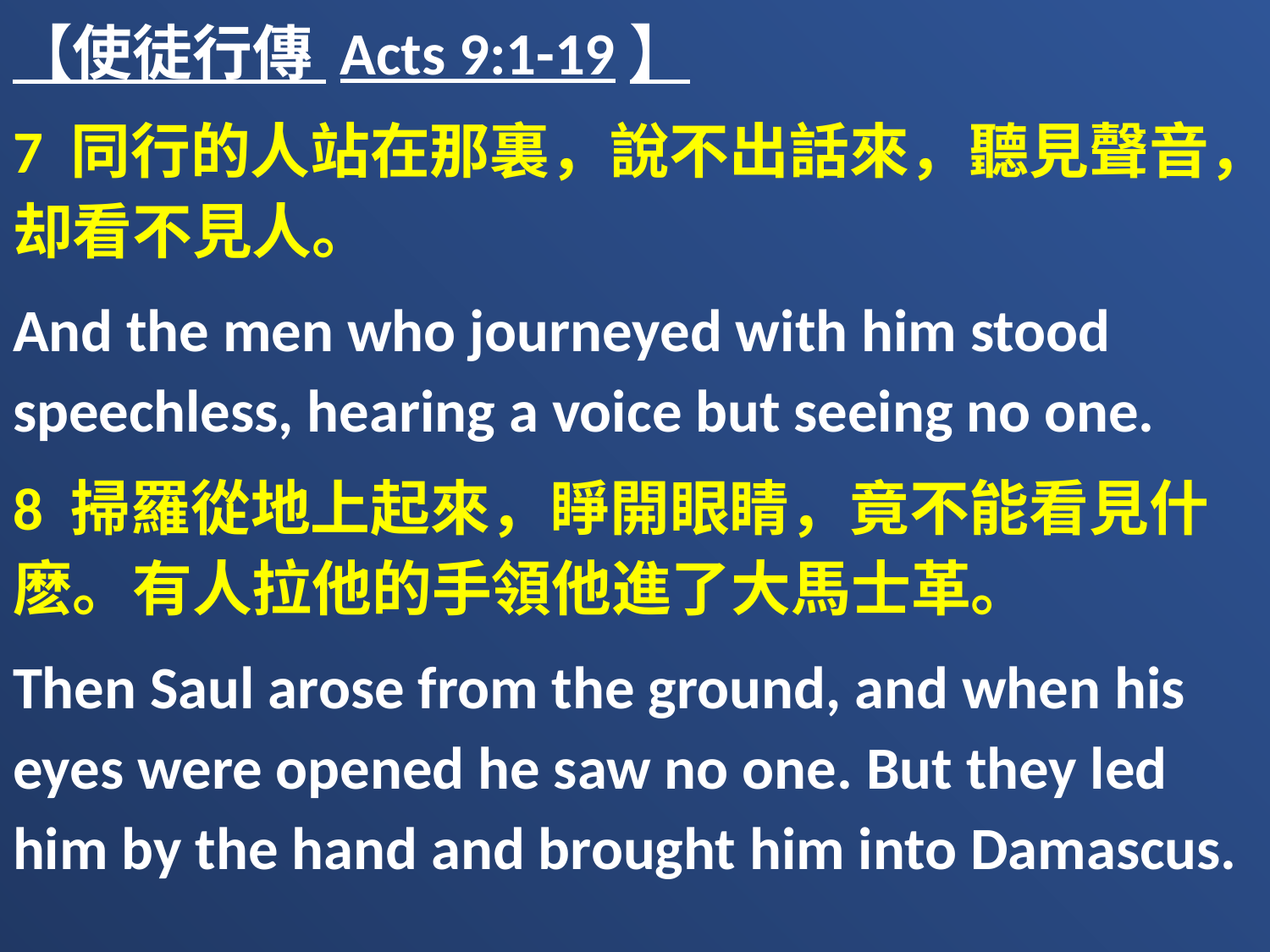

【使徒行傳 Acts 9:1-19】
7 同行的人站在那裏，說不出話來，聽見聲音，却看不見人。
And the men who journeyed with him stood speechless, hearing a voice but seeing no one.
8 掃羅從地上起來，睜開眼睛，竟不能看見什麽。有人拉他的手領他進了大馬士革。
Then Saul arose from the ground, and when his eyes were opened he saw no one. But they led him by the hand and brought him into Damascus.